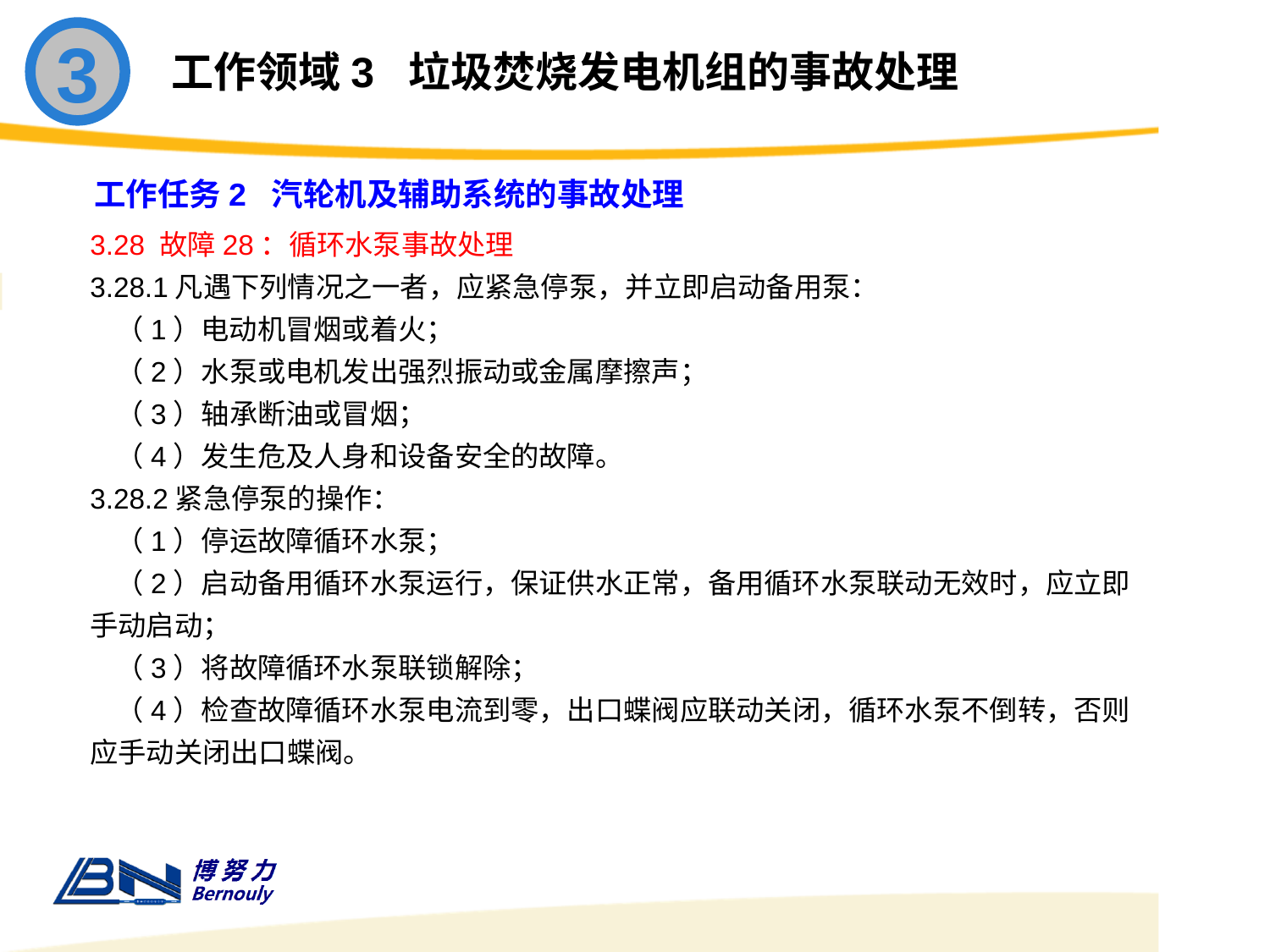

3
工作领域3  垃圾焚烧发电机组的事故处理
工作任务2  汽轮机及辅助系统的事故处理
3.28 故障28：循环水泵事故处理
3.28.1凡遇下列情况之一者，应紧急停泵，并立即启动备用泵：
   （1）电动机冒烟或着火；
   （2）水泵或电机发出强烈振动或金属摩擦声；
   （3）轴承断油或冒烟；
   （4）发生危及人身和设备安全的故障。
3.28.2紧急停泵的操作：
   （1）停运故障循环水泵；
   （2）启动备用循环水泵运行，保证供水正常，备用循环水泵联动无效时，应立即手动启动；
   （3）将故障循环水泵联锁解除；
   （4）检查故障循环水泵电流到零，出口蝶阀应联动关闭，循环水泵不倒转，否则应手动关闭出口蝶阀。